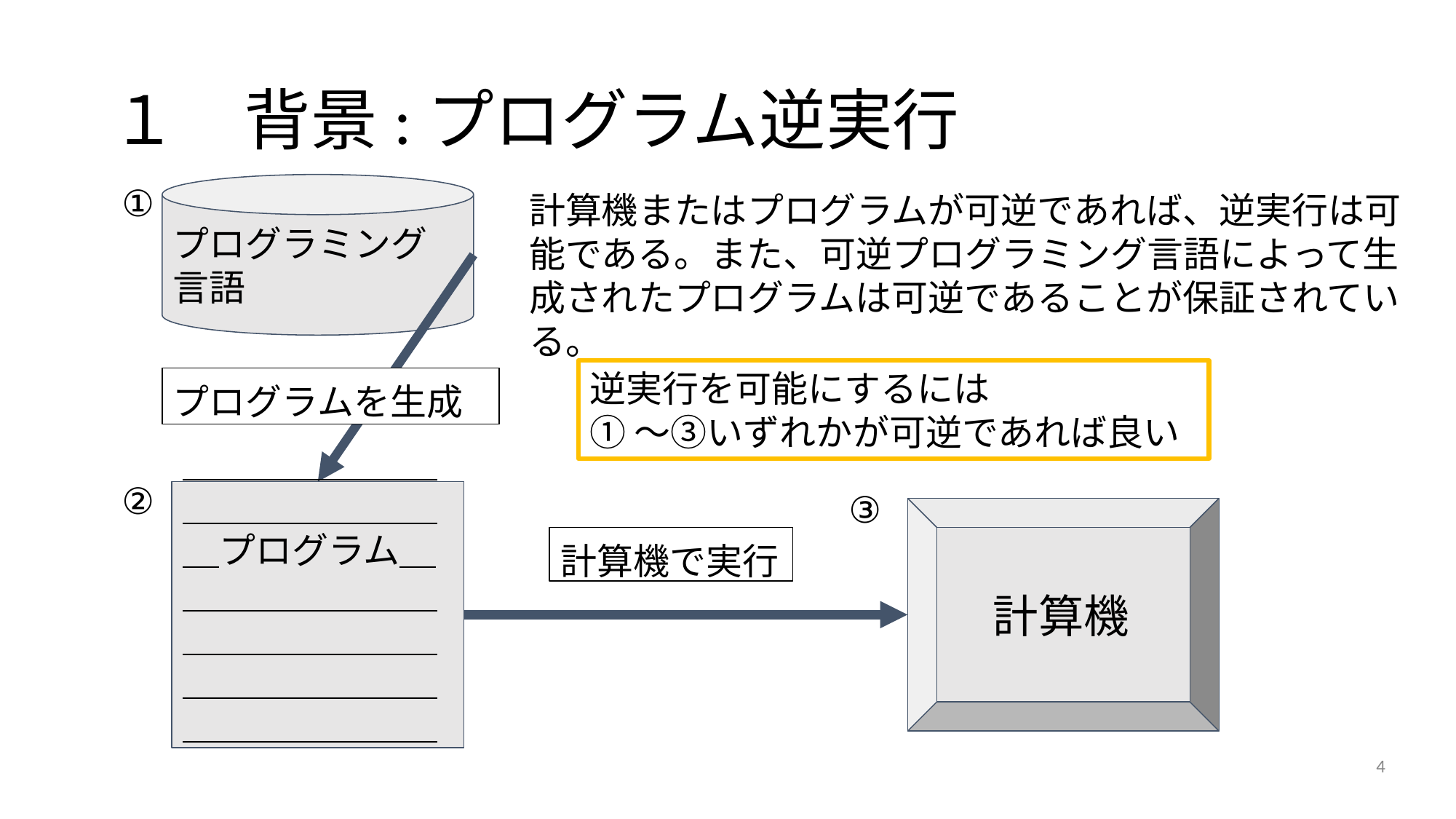

# １　背景:プログラム逆実行
①
プログラミング言語
計算機またはプログラムが可逆であれば、逆実行は可能である。また、可逆プログラミング言語によって生成されたプログラムは可逆であることが保証されている。

逆実行を可能にするには
①～③いずれかが可逆であれば良い
プログラムを生成
②
③
＿＿＿＿＿＿＿＿＿＿＿＿＿＿＿プログラム＿＿＿＿＿＿＿＿＿＿＿＿＿＿＿＿＿＿＿＿＿＿＿＿＿＿＿＿＿

　計算機
計算機で実行
4